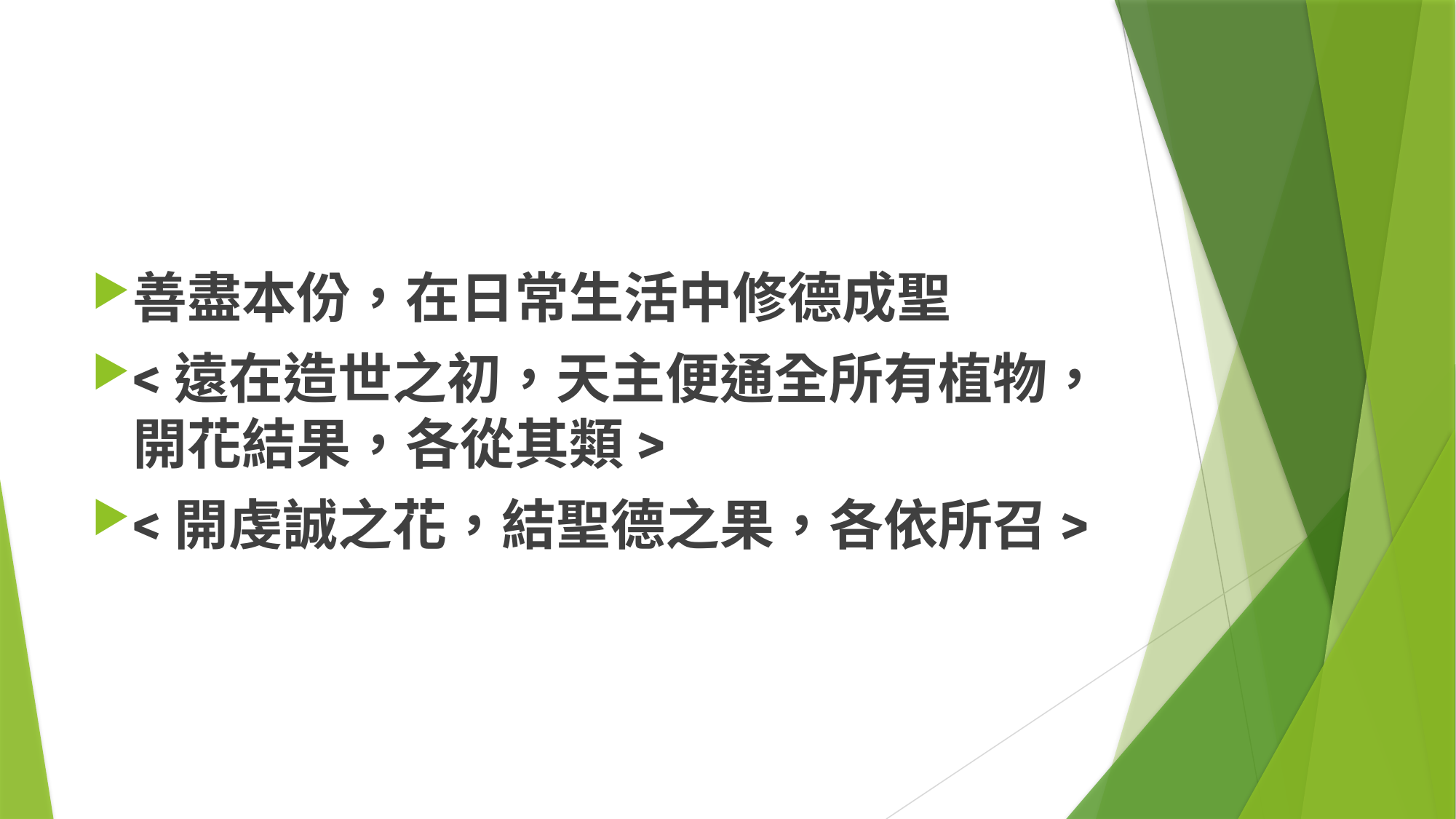

#
善盡本份，在日常生活中修德成聖
<遠在造世之初，天主便通全所有植物，開花結果，各從其類>
<開虔誠之花，結聖德之果，各依所召>